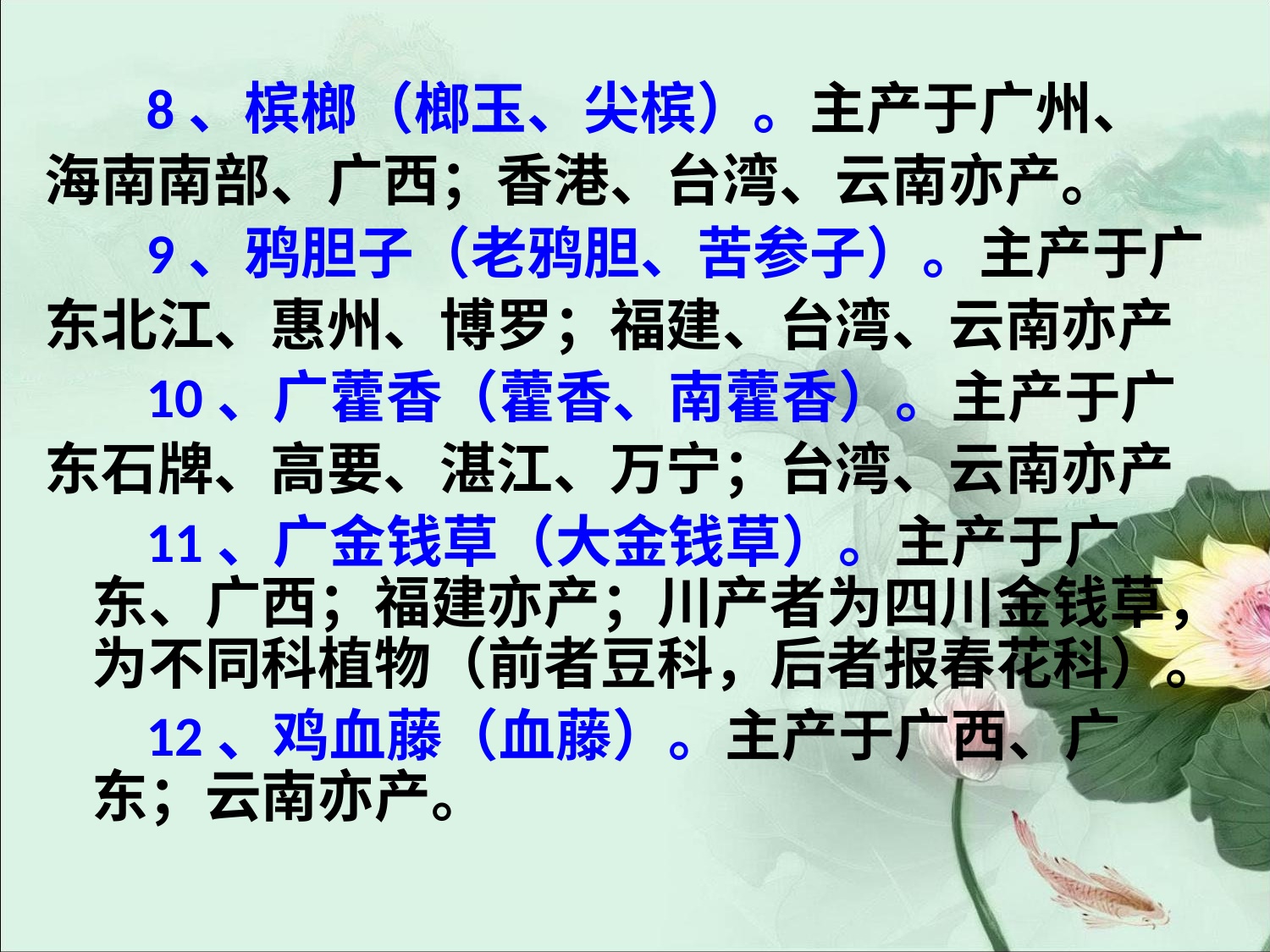

#
        8、槟榔（榔玉、尖槟）。主产于广州、
海南南部、广西；香港、台湾、云南亦产。
        9、鸦胆子（老鸦胆、苦参子）。主产于广
东北江、惠州、博罗；福建、台湾、云南亦产
        10、广藿香（藿香、南藿香）。主产于广
东石牌、高要、湛江、万宁；台湾、云南亦产
        11、广金钱草（大金钱草）。主产于广东、广西；福建亦产；川产者为四川金钱草，为不同科植物（前者豆科，后者报春花科）。
        12、鸡血藤（血藤）。主产于广西、广东；云南亦产。